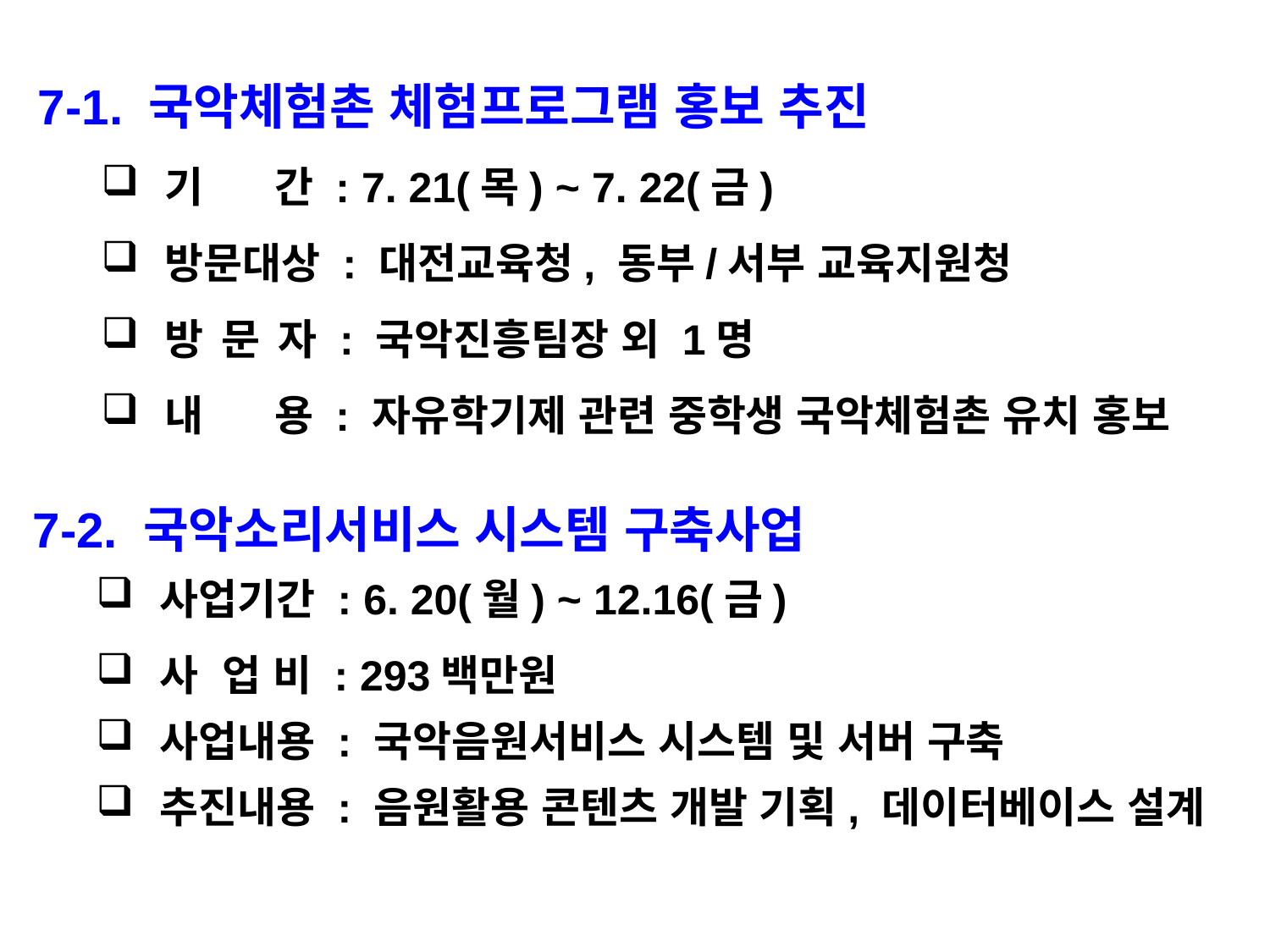

7-1. 국악체험촌 체험프로그램 홍보 추진
기      간 : 7. 21(목) ~ 7. 22(금)
방문대상 : 대전교육청, 동부/서부 교육지원청
방 문 자 : 국악진흥팀장 외 1명
내      용 : 자유학기제 관련 중학생 국악체험촌 유치 홍보

7-2. 국악소리서비스 시스템 구축사업
사업기간 : 6. 20(월) ~ 12.16(금)
사  업 비 : 293백만원
사업내용 : 국악음원서비스 시스템 및 서버 구축
추진내용 : 음원활용 콘텐츠 개발 기획, 데이터베이스 설계